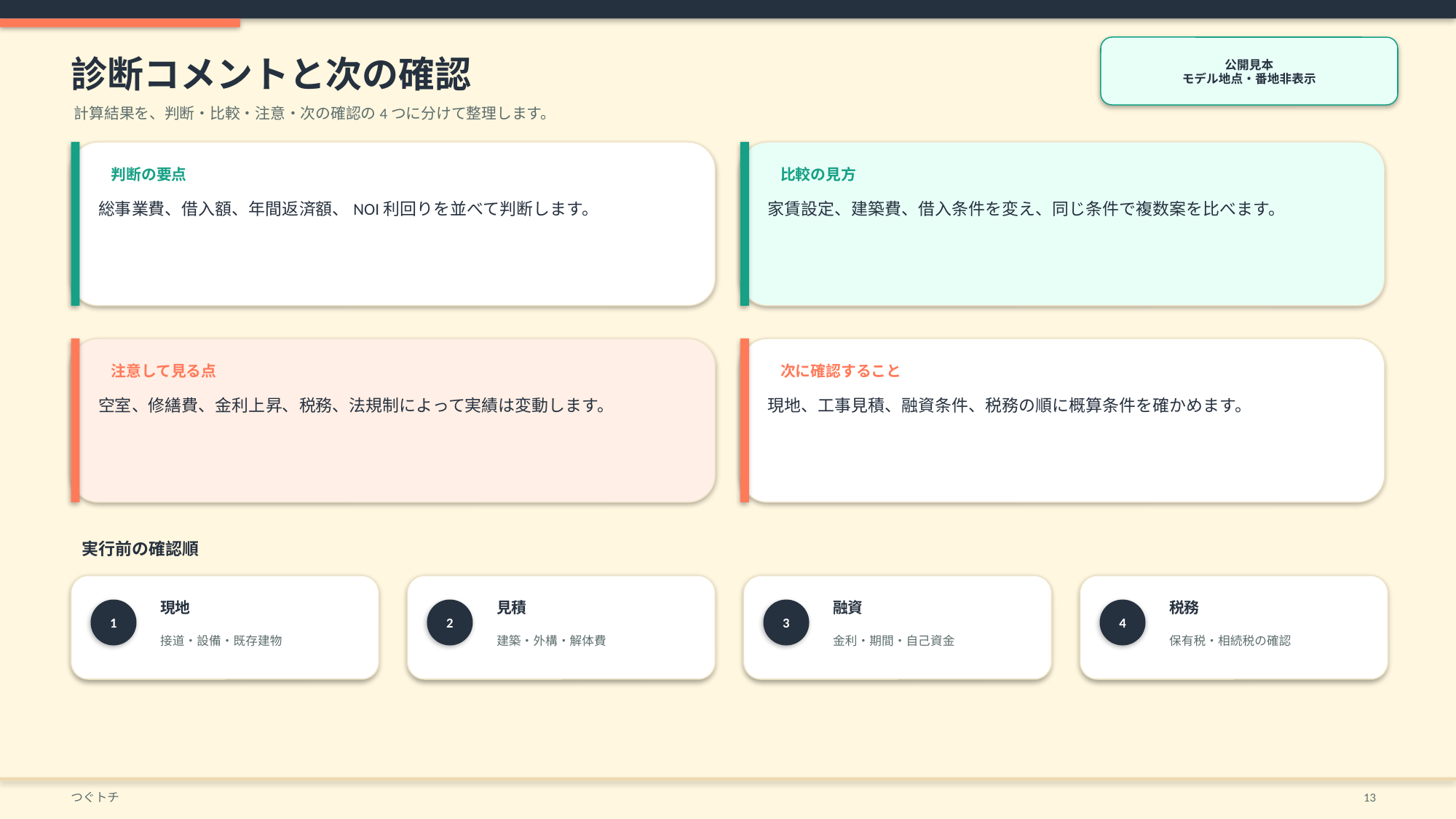

公開見本
モデル地点・番地非表示
診断コメントと次の確認
計算結果を、判断・比較・注意・次の確認の4つに分けて整理します。

判断の要点
比較の見方
総事業費、借入額、年間返済額、NOI利回りを並べて判断します。
家賃設定、建築費、借入条件を変え、同じ条件で複数案を比べます。

注意して見る点
次に確認すること
空室、修繕費、金利上昇、税務、法規制によって実績は変動します。
現地、工事見積、融資条件、税務の順に概算条件を確かめます。
実行前の確認順

現地
見積
融資
税務
1
2
3
4
接道・設備・既存建物
建築・外構・解体費
金利・期間・自己資金
保有税・相続税の確認

つぐトチ
13